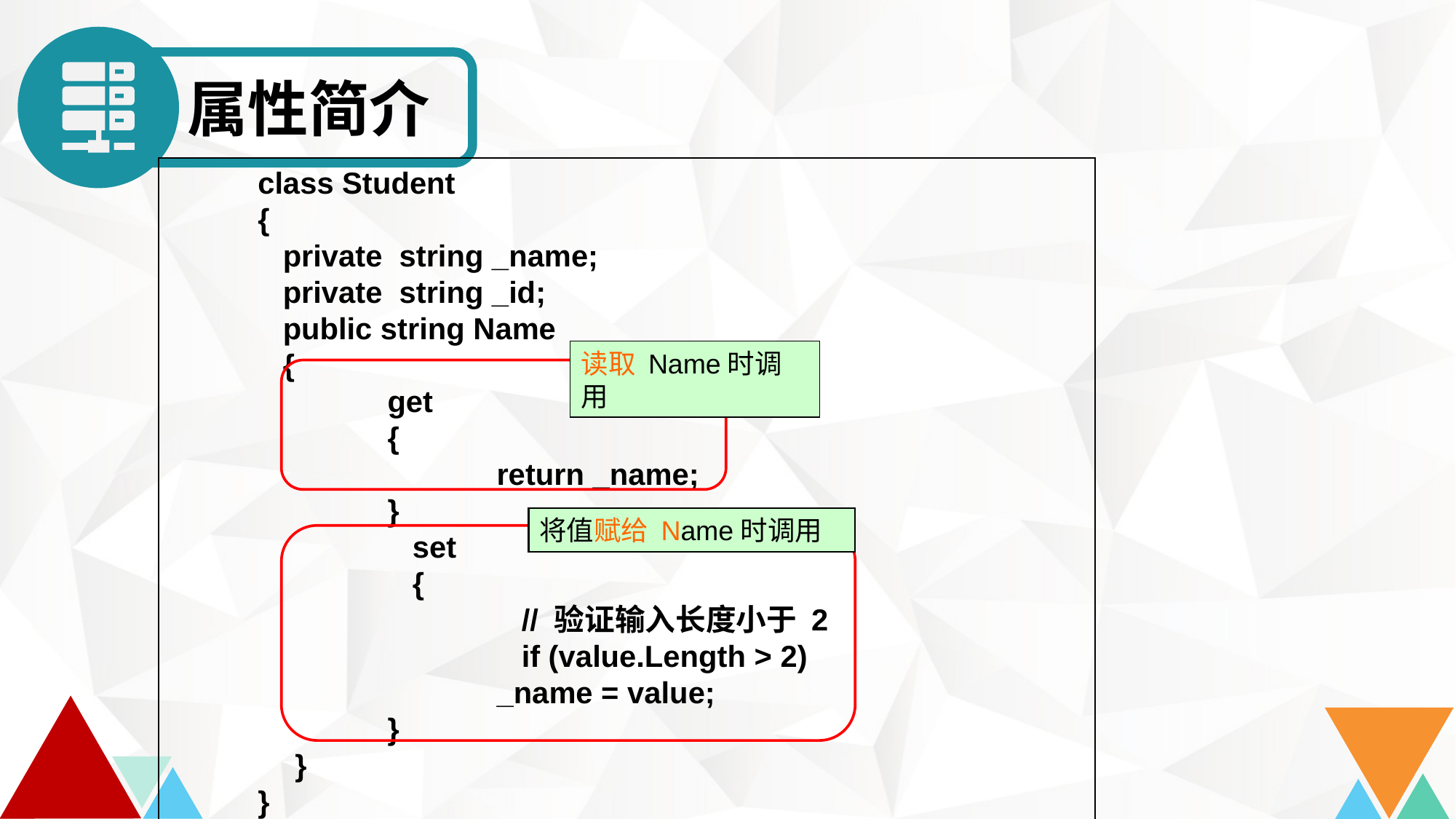

属性简介
class Student
{
   private  string _name;
   private  string _id;
   public string Name
   {
	   	get
   	{
		      	return _name;
   	}
		   set
		   {
			   // 验证输入长度小于 2
			   if (value.Length > 2)
		    	_name = value;
   	}
	  }
}
读取 Name时调用

将值赋给 Name时调用